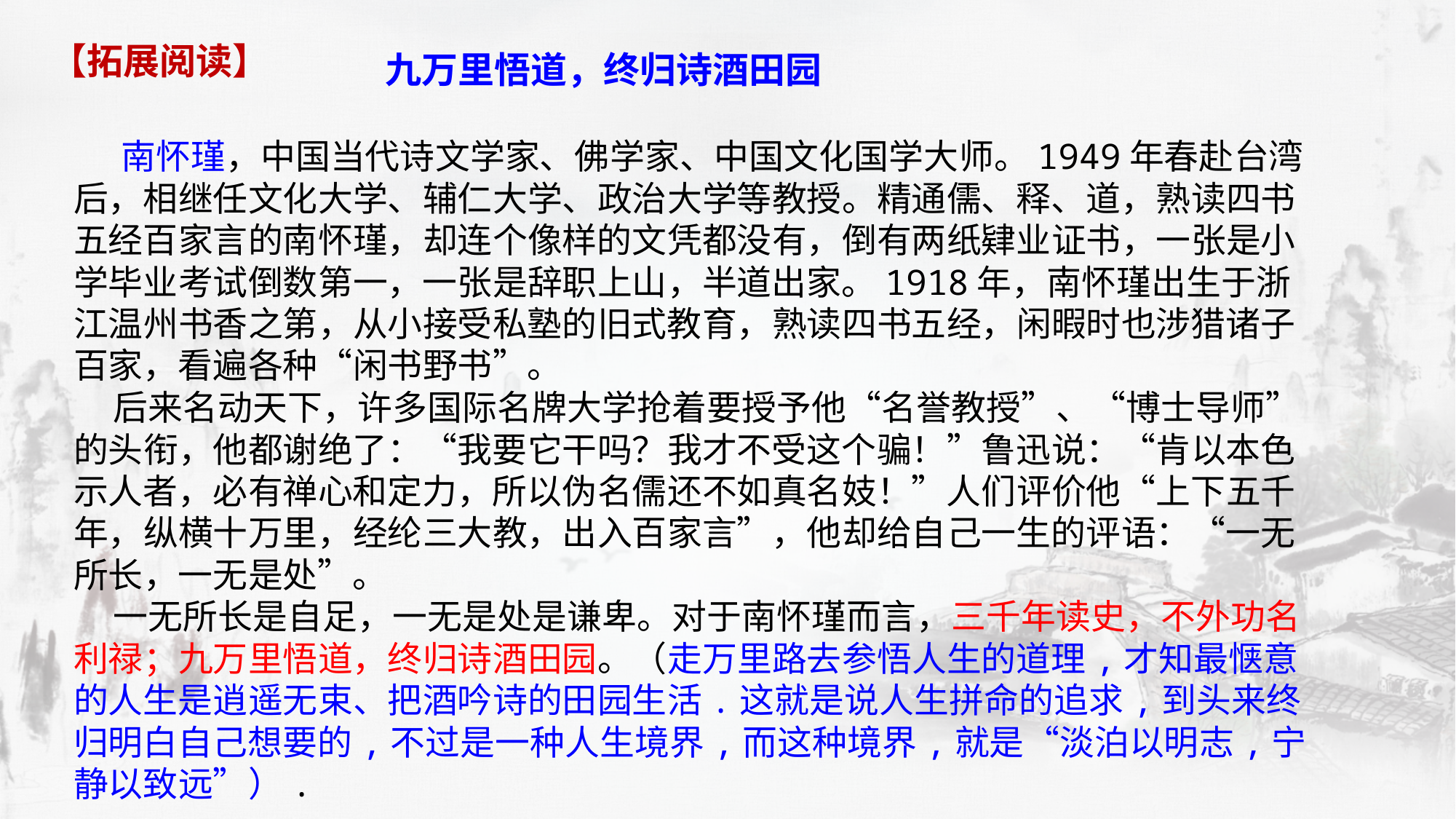

【拓展阅读】
                                     九万里悟道，终归诗酒田园

     南怀瑾，中国当代诗文学家、佛学家、中国文化国学大师。1949年春赴台湾后，相继任文化大学、辅仁大学、政治大学等教授。精通儒、释、道，熟读四书五经百家言的南怀瑾，却连个像样的文凭都没有，倒有两纸肄业证书，一张是小学毕业考试倒数第一，一张是辞职上山，半道出家。1918年，南怀瑾出生于浙江温州书香之第，从小接受私塾的旧式教育，熟读四书五经，闲暇时也涉猎诸子百家，看遍各种“闲书野书”。
    后来名动天下，许多国际名牌大学抢着要授予他“名誉教授”、“博士导师”的头衔，他都谢绝了：“我要它干吗？我才不受这个骗！”鲁迅说：“肯以本色示人者，必有禅心和定力，所以伪名儒还不如真名妓！”人们评价他“上下五千年，纵横十万里，经纶三大教，出入百家言”，他却给自己一生的评语：“一无所长，一无是处”。
    一无所长是自足，一无是处是谦卑。对于南怀瑾而言，三千年读史，不外功名利禄；九万里悟道，终归诗酒田园。（走万里路去参悟人生的道理,才知最惬意的人生是逍遥无束、把酒吟诗的田园生活.这就是说人生拼命的追求,到头来终归明白自己想要的,不过是一种人生境界,而这种境界,就是“淡泊以明志,宁静以致远”）.